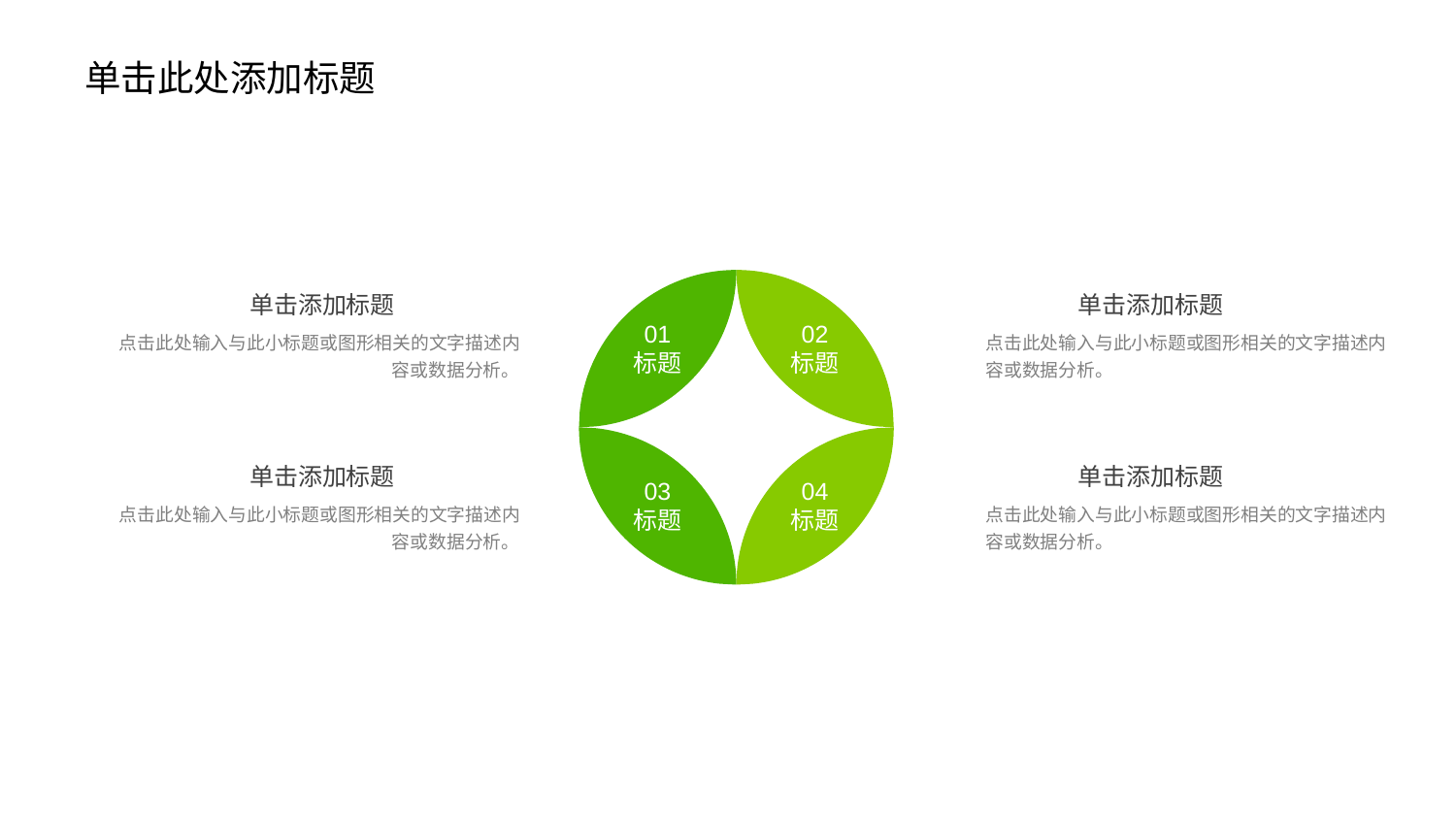

单击添加标题

单击添加标题
01
标题
02
标题
点击此处输入与此小标题或图形相关的文字描述内容或数据分析。
点击此处输入与此小标题或图形相关的文字描述内容或数据分析。

单击添加标题
单击添加标题
03
标题
04
标题
点击此处输入与此小标题或图形相关的文字描述内容或数据分析。
点击此处输入与此小标题或图形相关的文字描述内容或数据分析。